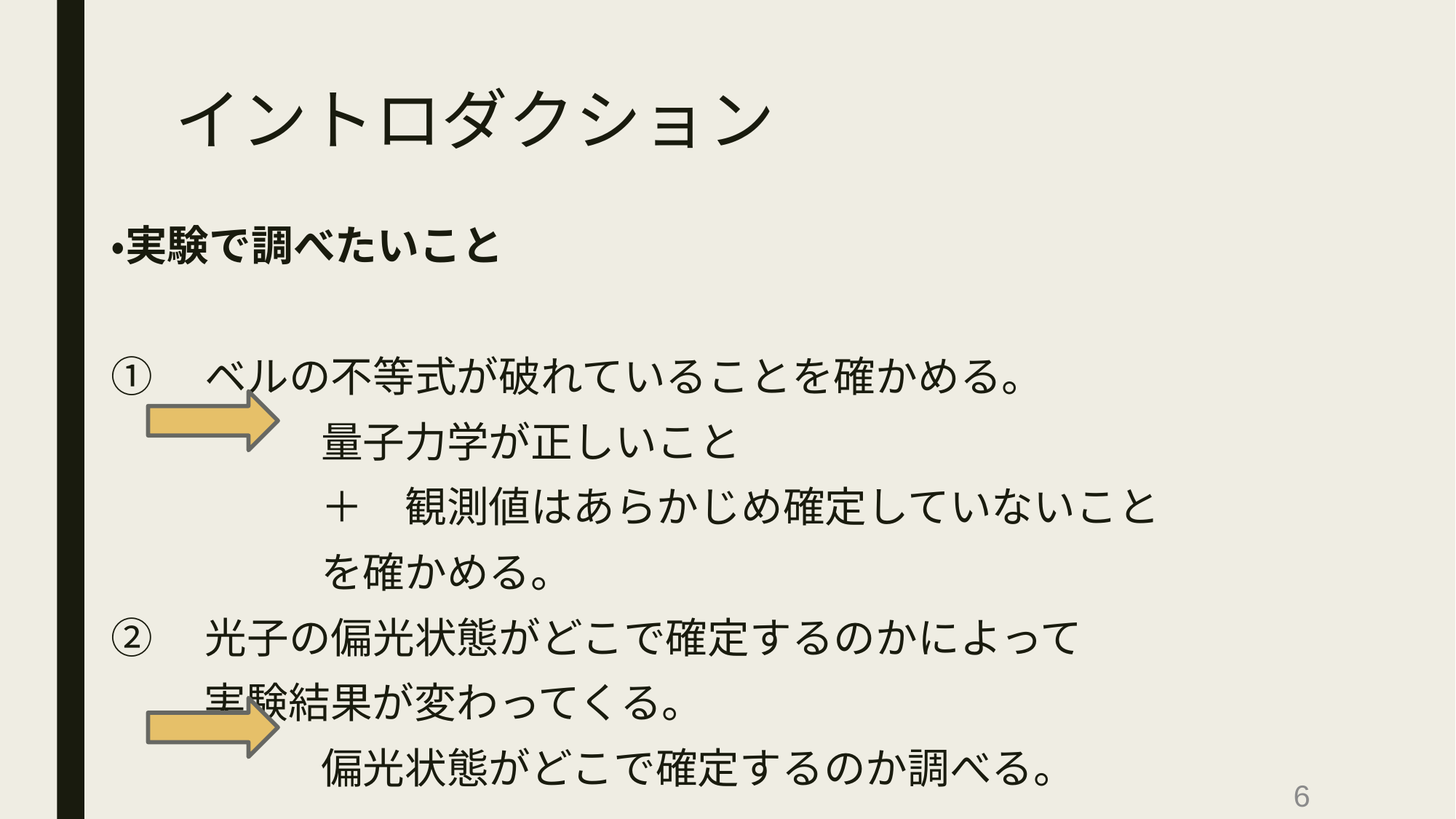

# イントロダクション
・実験で調べたいこと

①　ベルの不等式が破れていることを確かめる。
　　　　　量子力学が正しいこと
　　　　　＋　観測値はあらかじめ確定していないこと
　　　　　を確かめる。
②　光子の偏光状態がどこで確定するのかによって
　　 実験結果が変わってくる。
　　　　　偏光状態がどこで確定するのか調べる。

6